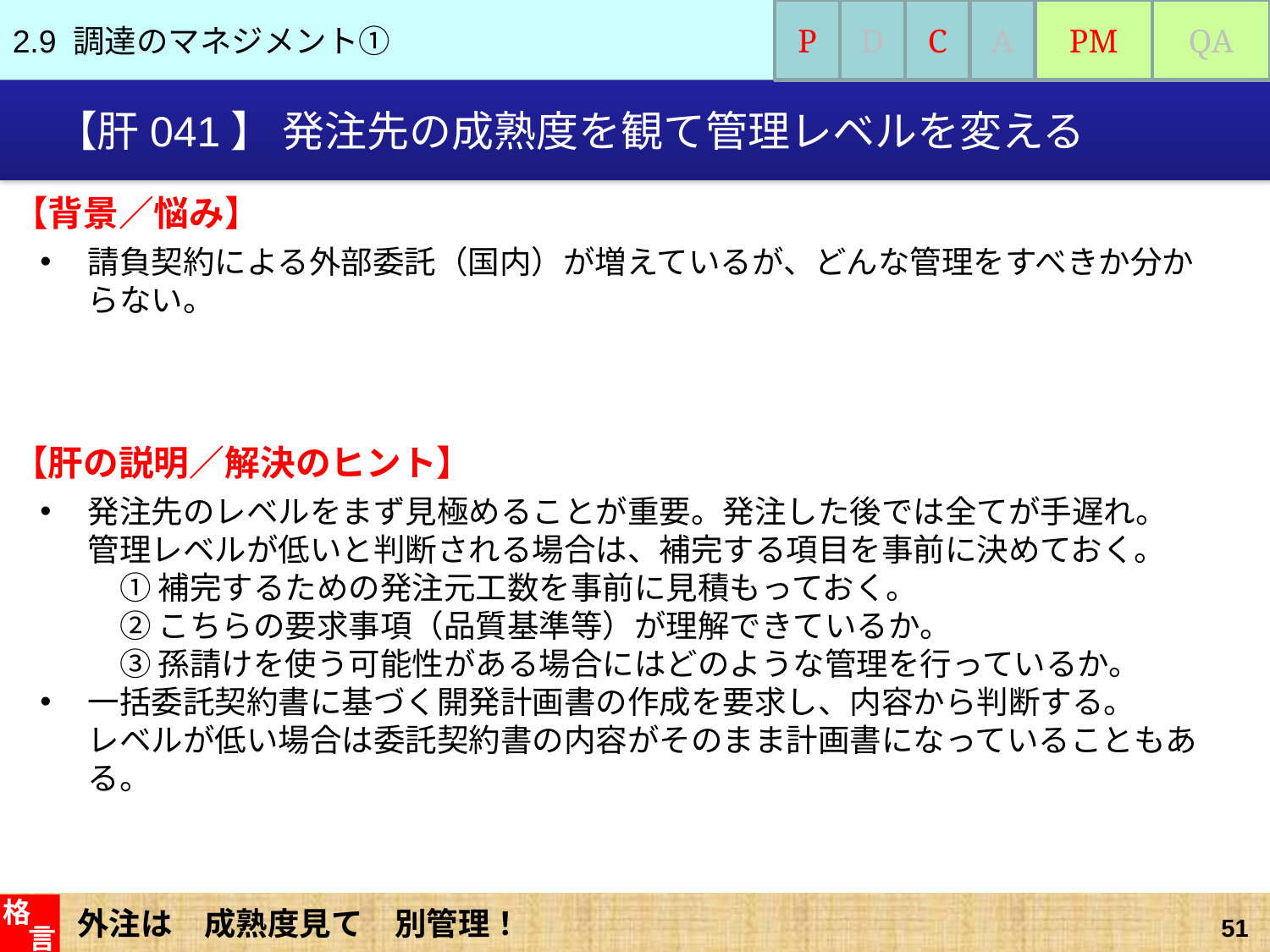

2.9 調達のマネジメント①
P
D
C
A
PM
QA
# 【肝041】 発注先の成熟度を観て管理レベルを変える
【背景／悩み】
請負契約による外部委託（国内）が増えているが、どんな管理をすべきか分からない。
【肝の説明／解決のヒント】
発注先のレベルをまず見極めることが重要。発注した後では全てが手遅れ。
管理レベルが低いと判断される場合は、補完する項目を事前に決めておく。
　① 補完するための発注元工数を事前に見積もっておく。
　② こちらの要求事項（品質基準等）が理解できているか。
　③ 孫請けを使う可能性がある場合にはどのような管理を行っているか。
一括委託契約書に基づく開発計画書の作成を要求し、内容から判断する。
レベルが低い場合は委託契約書の内容がそのまま計画書になっていることもある。
外注は　成熟度見て　別管理！
格
言
51